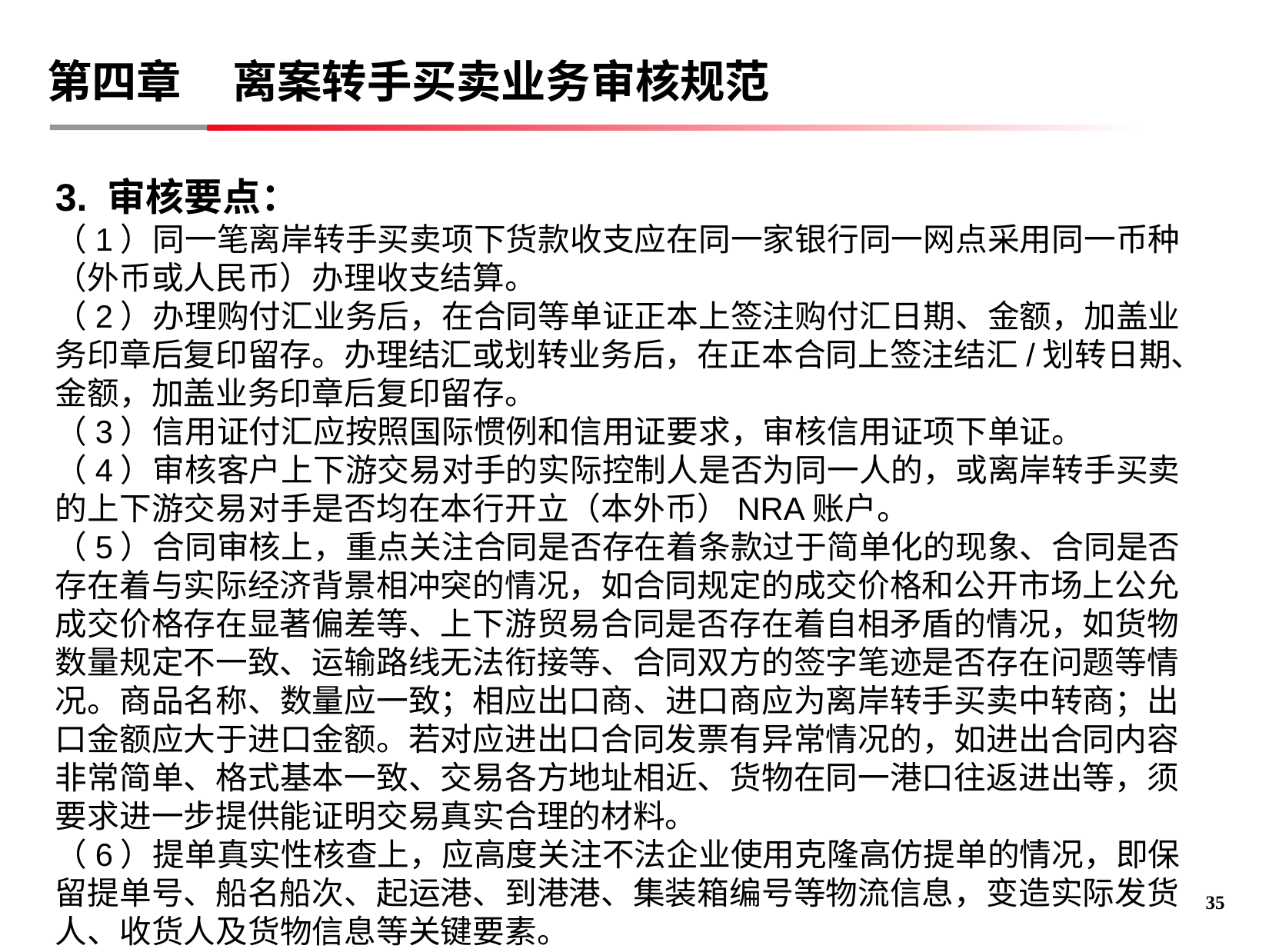

# 第四章     离案转手买卖业务审核规范
3. 审核要点：
（1）同一笔离岸转手买卖项下货款收支应在同一家银行同一网点采用同一币种（外币或人民币）办理收支结算。
（2）办理购付汇业务后，在合同等单证正本上签注购付汇日期、金额，加盖业务印章后复印留存。办理结汇或划转业务后，在正本合同上签注结汇/划转日期、金额，加盖业务印章后复印留存。
（3）信用证付汇应按照国际惯例和信用证要求，审核信用证项下单证。
（4）审核客户上下游交易对手的实际控制人是否为同一人的，或离岸转手买卖的上下游交易对手是否均在本行开立（本外币）NRA账户。
（5）合同审核上，重点关注合同是否存在着条款过于简单化的现象、合同是否存在着与实际经济背景相冲突的情况，如合同规定的成交价格和公开市场上公允成交价格存在显著偏差等、上下游贸易合同是否存在着自相矛盾的情况，如货物数量规定不一致、运输路线无法衔接等、合同双方的签字笔迹是否存在问题等情况。商品名称、数量应一致；相应出口商、进口商应为离岸转手买卖中转商；出口金额应大于进口金额。若对应进出口合同发票有异常情况的，如进出合同内容非常简单、格式基本一致、交易各方地址相近、货物在同一港口往返进出等，须要求进一步提供能证明交易真实合理的材料。
（6）提单真实性核查上，应高度关注不法企业使用克隆高仿提单的情况，即保留提单号、船名船次、起运港、到港港、集装箱编号等物流信息，变造实际发货人、收货人及货物信息等关键要素。

35